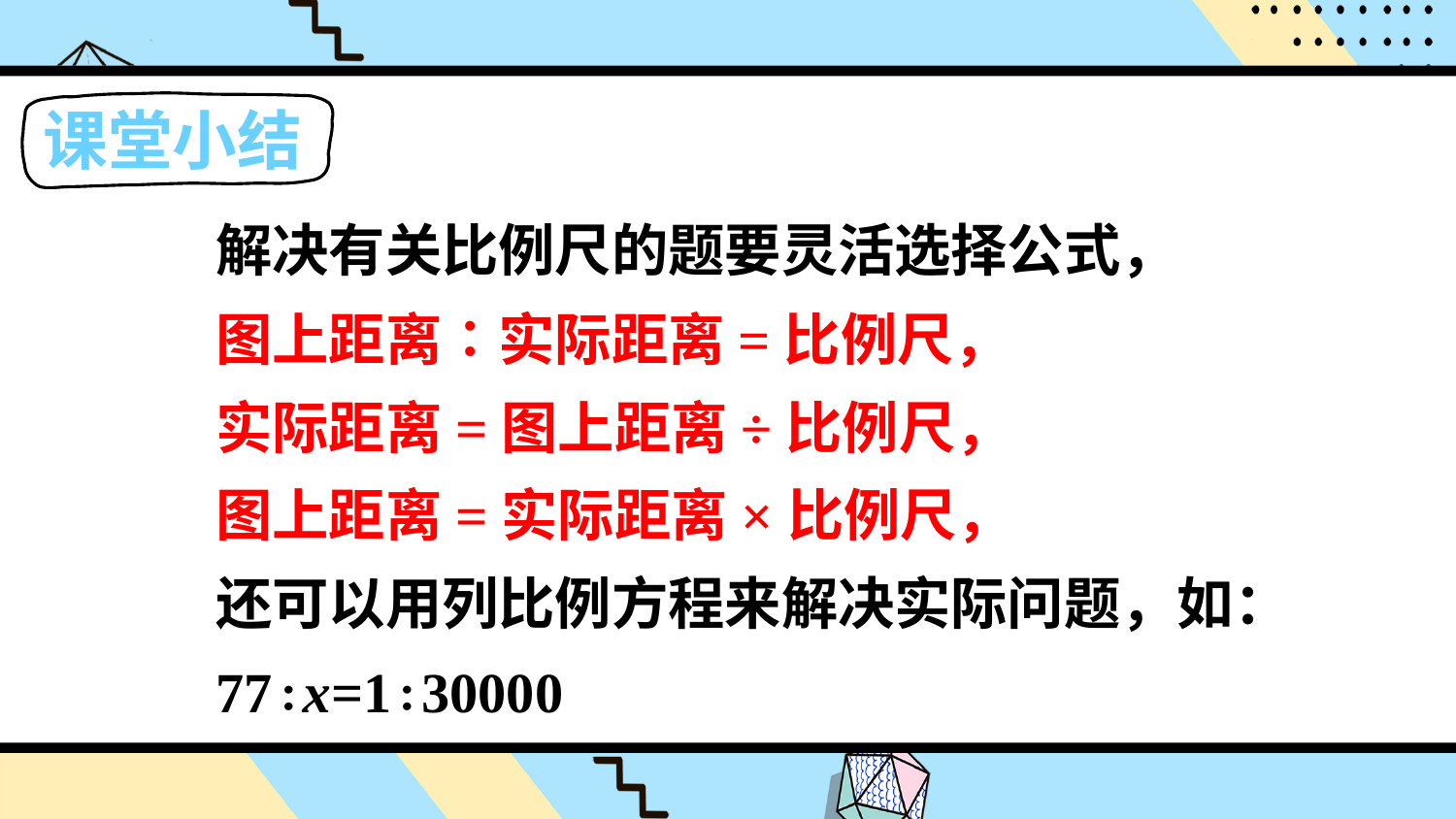

课堂小结

解决有关比例尺的题要灵活选择公式，
图上距离∶实际距离=比例尺，
实际距离=图上距离÷比例尺，
图上距离=实际距离×比例尺，
还可以用列比例方程来解决实际问题，如：77∶x=1∶30000